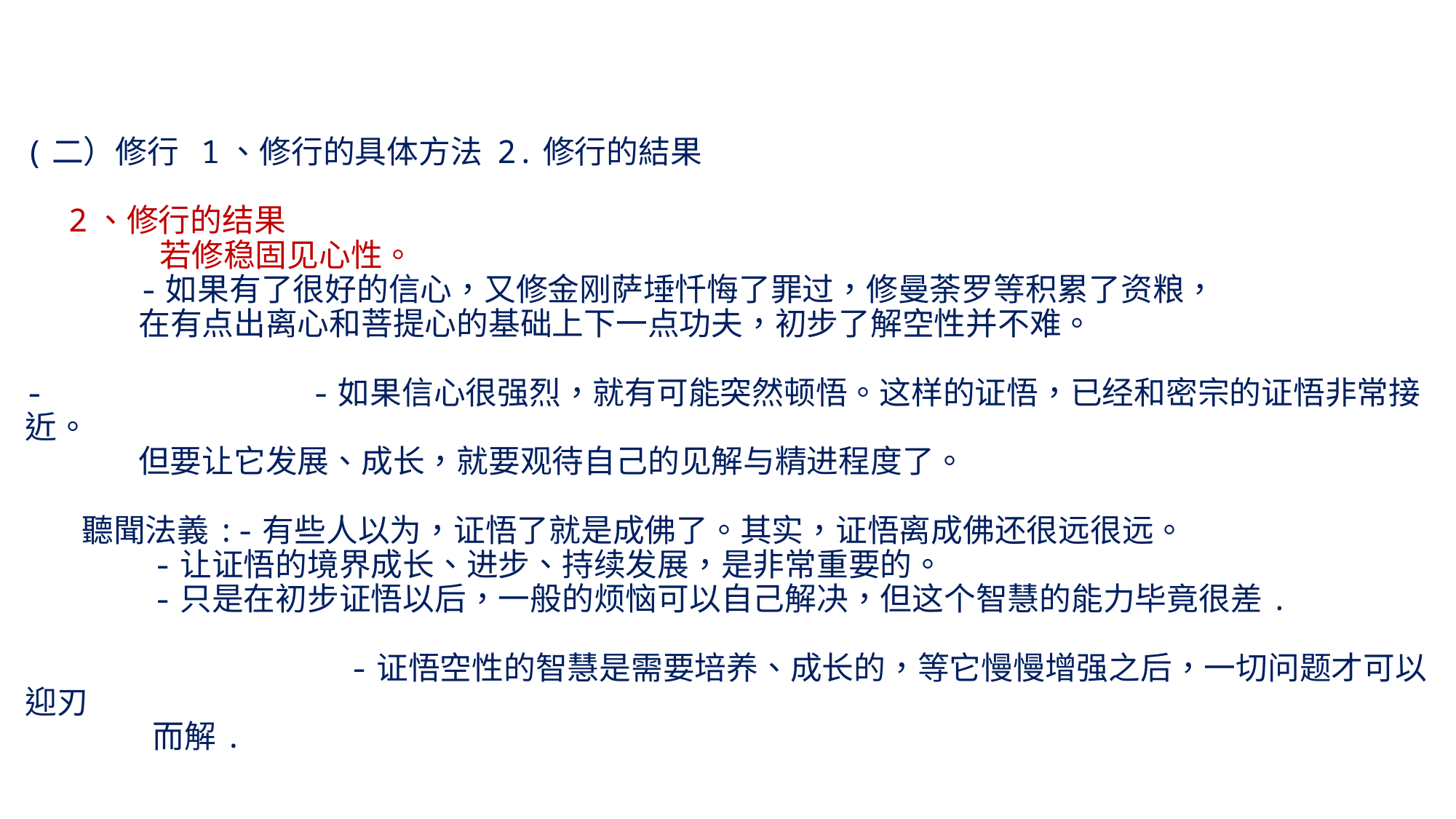

# (二）修行  1、修行的具体方法 2.修行的結果 2、修行的结果 若修稳固见心性。 -如果有了很好的信心，又修金刚萨埵忏悔了罪过，修曼荼罗等积累了资粮， 在有点出离心和菩提心的基础上下一点功夫，初步了解空性并不难。 -              -如果信心很强烈，就有可能突然顿悟。这样的证悟，已经和密宗的证悟非常接近。 但要让它发展、成长，就要观待自己的见解与精进程度了。 聽聞法義:-有些人以为，证悟了就是成佛了。其实，证悟离成佛还很远很远。 -让证悟的境界成长、进步、持续发展，是非常重要的。 -只是在初步证悟以后，一般的烦恼可以自己解决，但这个智慧的能力毕竟很差. -证悟空性的智慧是需要培养、成长的，等它慢慢增强之后，一切问题才可以迎刃 而解.